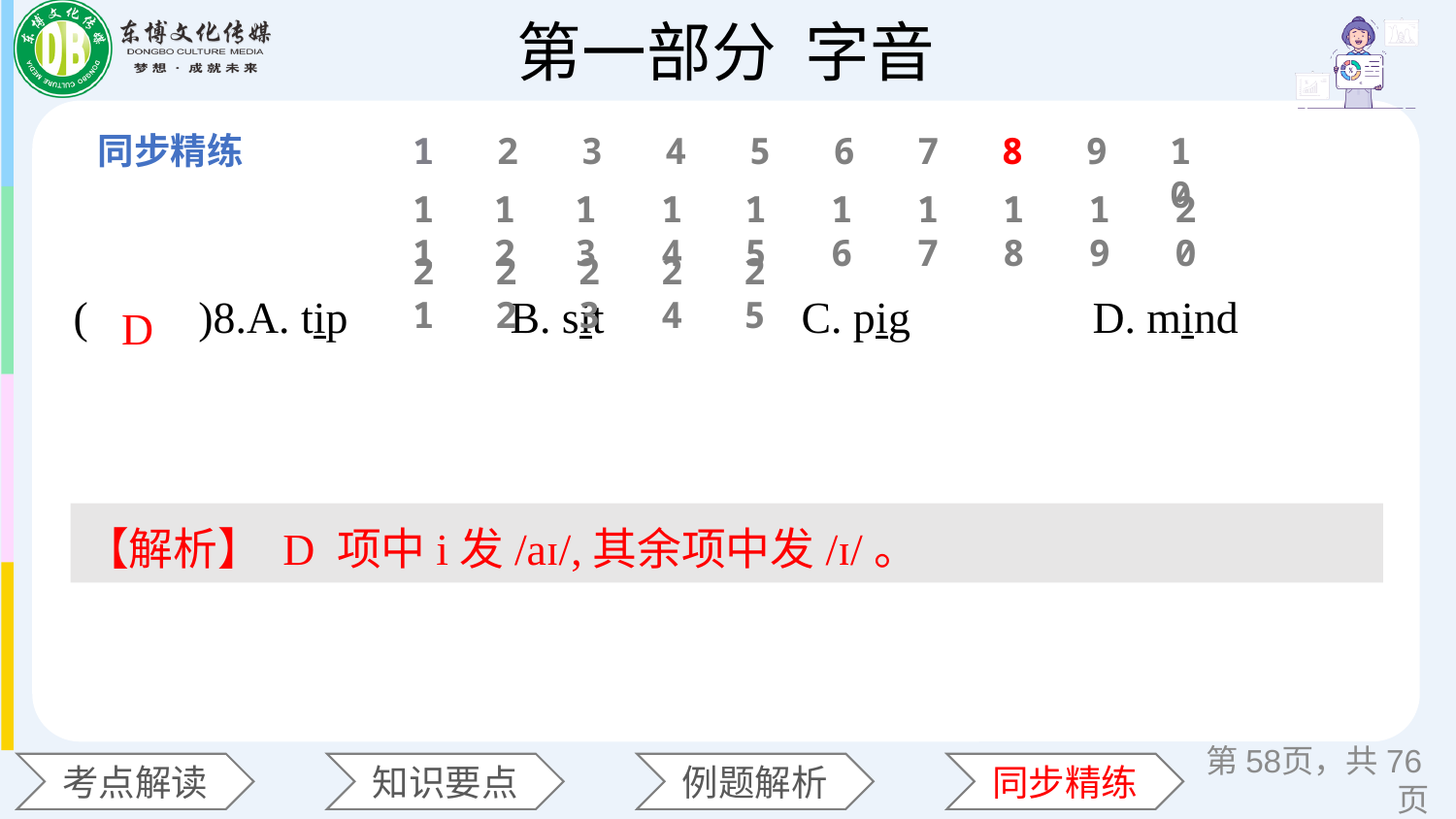

1
2
3
4
5
6
7
8
9
10
11
12
13
14
15
16
17
18
19
20

(　　)8.A. tip    	B. sit    		C. pig    	D. mind
21
22
23
24
25
D
【解析】 D 项中i发/aɪ/,其余项中发/ɪ/。

第58页，共76页